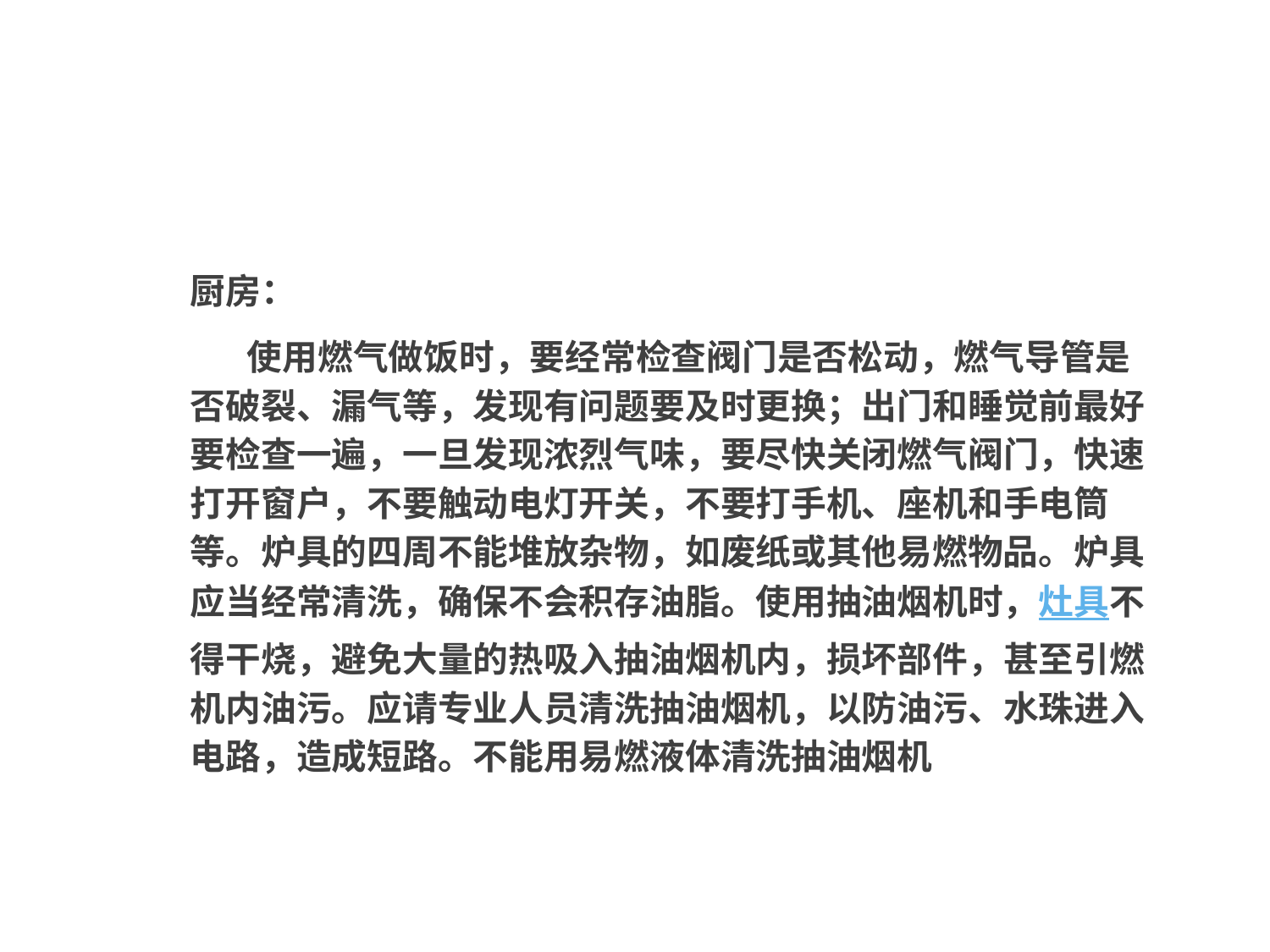

厨房：
      使用燃气做饭时，要经常检查阀门是否松动，燃气导管是否破裂、漏气等，发现有问题要及时更换；出门和睡觉前最好要检查一遍，一旦发现浓烈气味，要尽快关闭燃气阀门，快速打开窗户，不要触动电灯开关，不要打手机、座机和手电筒等。炉具的四周不能堆放杂物，如废纸或其他易燃物品。炉具应当经常清洗，确保不会积存油脂。使用抽油烟机时，灶具不得干烧，避免大量的热吸入抽油烟机内，损坏部件，甚至引燃机内油污。应请专业人员清洗抽油烟机，以防油污、水珠进入电路，造成短路。不能用易燃液体清洗抽油烟机